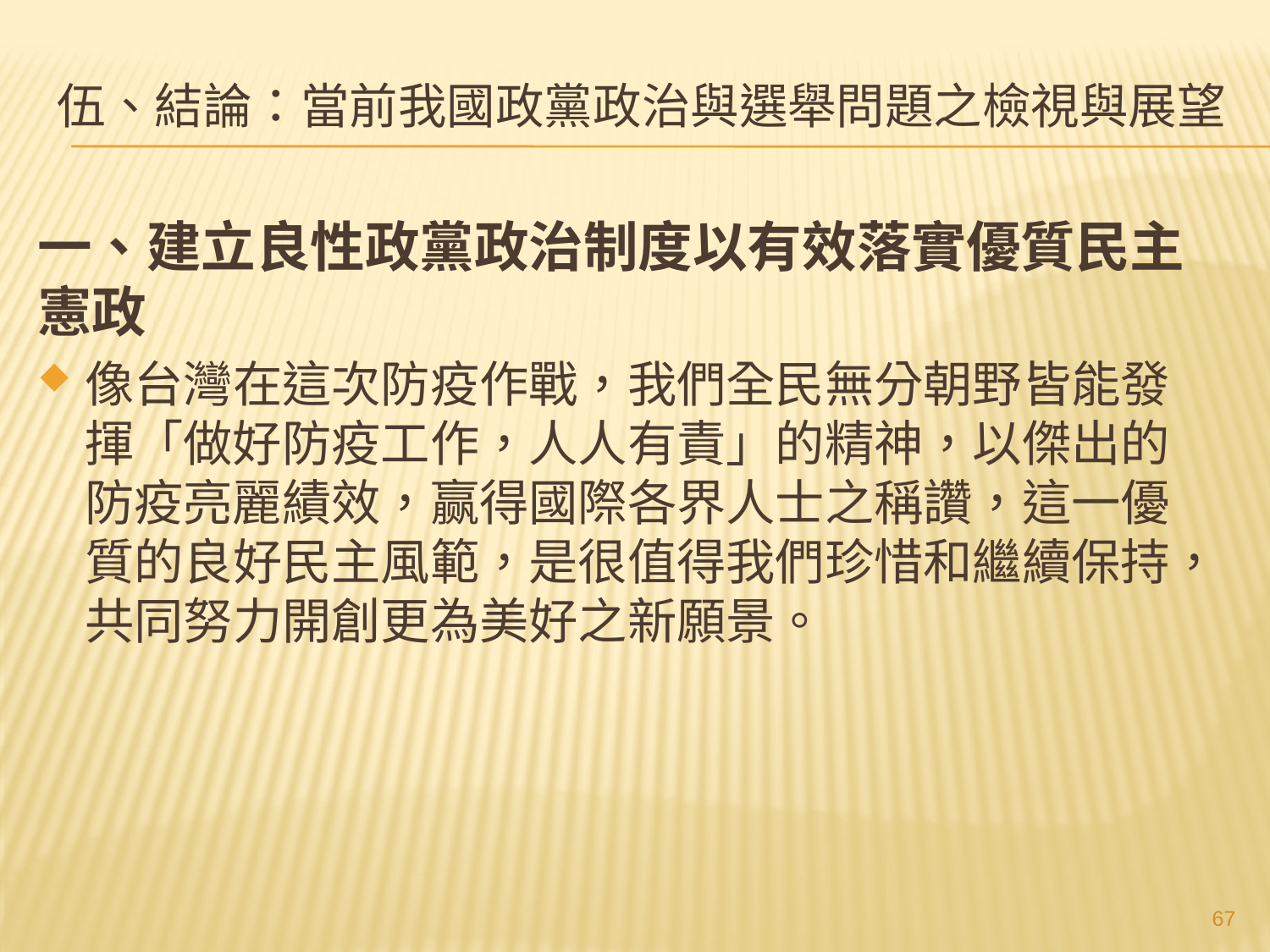

# 伍、結論：當前我國政黨政治與選舉問題之檢視與展望
一、建立良性政黨政治制度以有效落實優質民主憲政
像台灣在這次防疫作戰，我們全民無分朝野皆能發揮「做好防疫工作，人人有責」的精神，以傑出的防疫亮麗績效，赢得國際各界人士之稱讚，這一優質的良好民主風範，是很值得我們珍惜和繼續保持，共同努力開創更為美好之新願景。
67